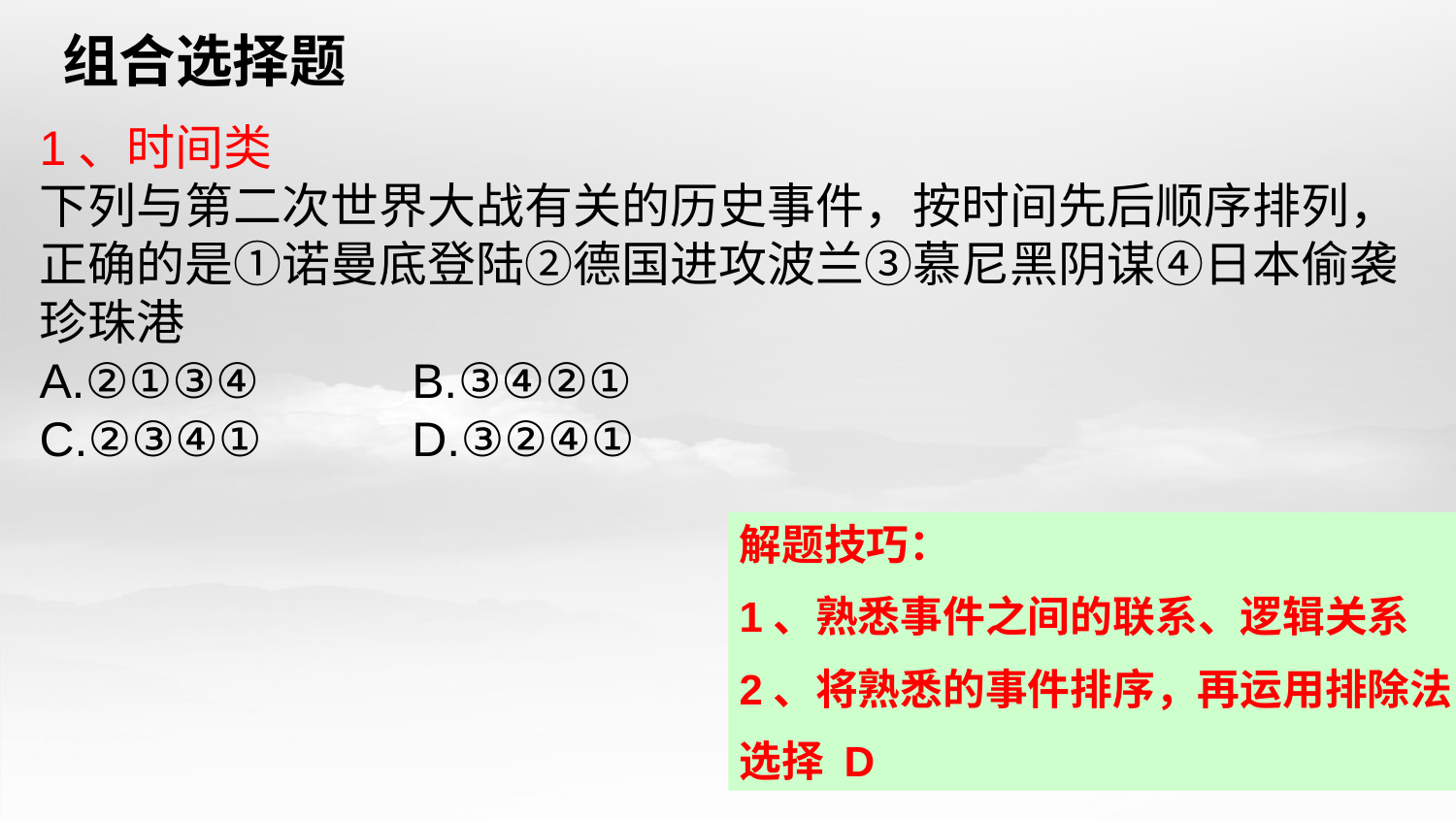

组合选择题
1、时间类
下列与第二次世界大战有关的历史事件，按时间先后顺序排列，正确的是①诺曼底登陆②德国进攻波兰③慕尼黑阴谋④日本偷袭珍珠港
A.②①③④ 	      B.③④②①
C.②③④① 	      D.③②④①
解题技巧：
1、熟悉事件之间的联系、逻辑关系
2、将熟悉的事件排序，再运用排除法
选择 D